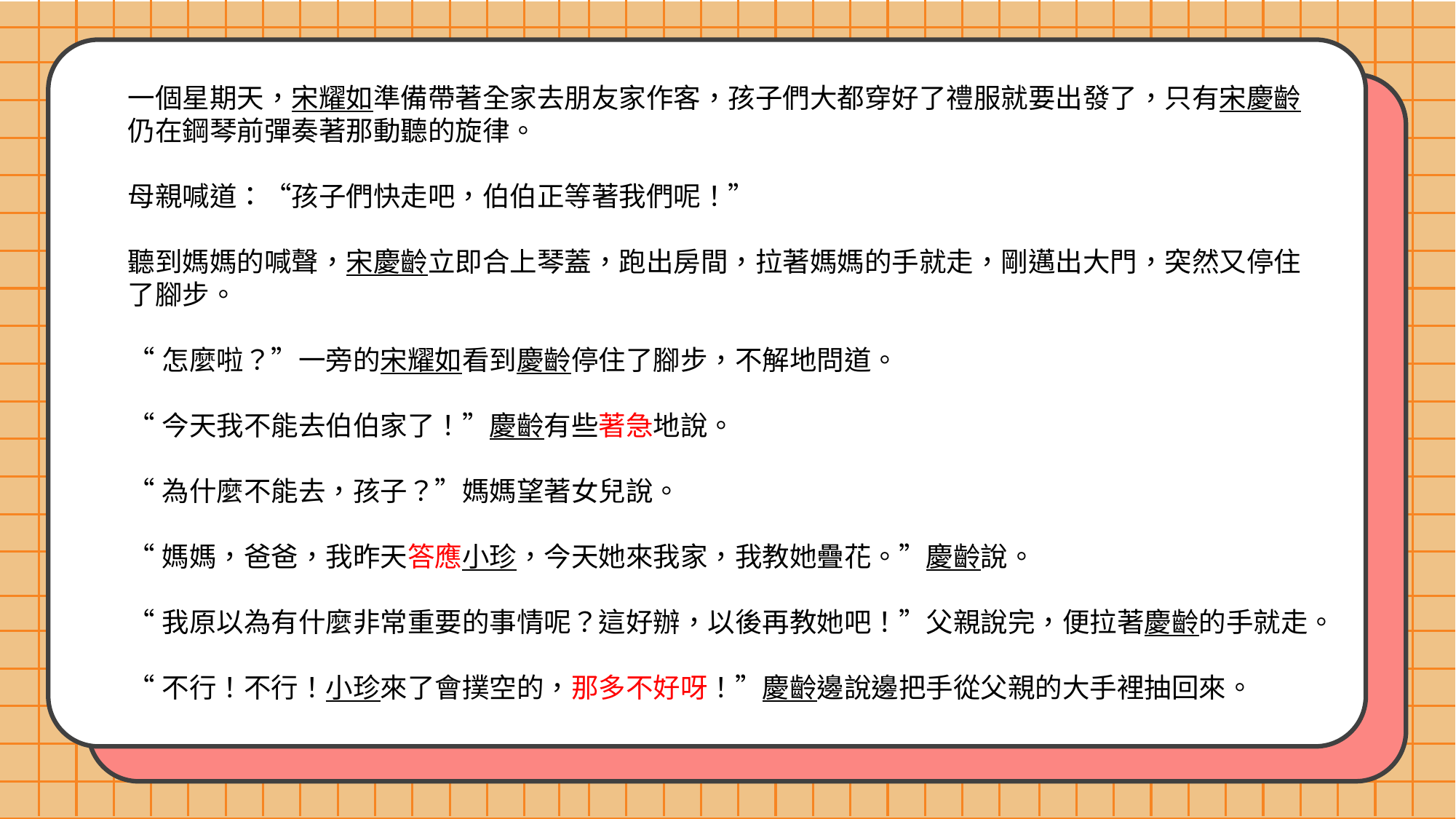

一個星期天，宋耀如準備帶著全家去朋友家作客，孩子們大都穿好了禮服就要出發了，只有宋慶齡仍在鋼琴前彈奏著那動聽的旋律。

母親喊道：“孩子們快走吧，伯伯正等著我們呢！”

聽到媽媽的喊聲，宋慶齡立即合上琴蓋，跑出房間，拉著媽媽的手就走，剛邁出大門，突然又停住了腳步。

“怎麼啦？”一旁的宋耀如看到慶齡停住了腳步，不解地問道。

“今天我不能去伯伯家了！”慶齡有些著急地說。

“為什麼不能去，孩子？”媽媽望著女兒說。

“媽媽，爸爸，我昨天答應小珍，今天她來我家，我教她疊花。”慶齡說。

“我原以為有什麼非常重要的事情呢？這好辦，以後再教她吧！”父親說完，便拉著慶齡的手就走。

“不行！不行！小珍來了會撲空的，那多不好呀！”慶齡邊說邊把手從父親的大手裡抽回來。